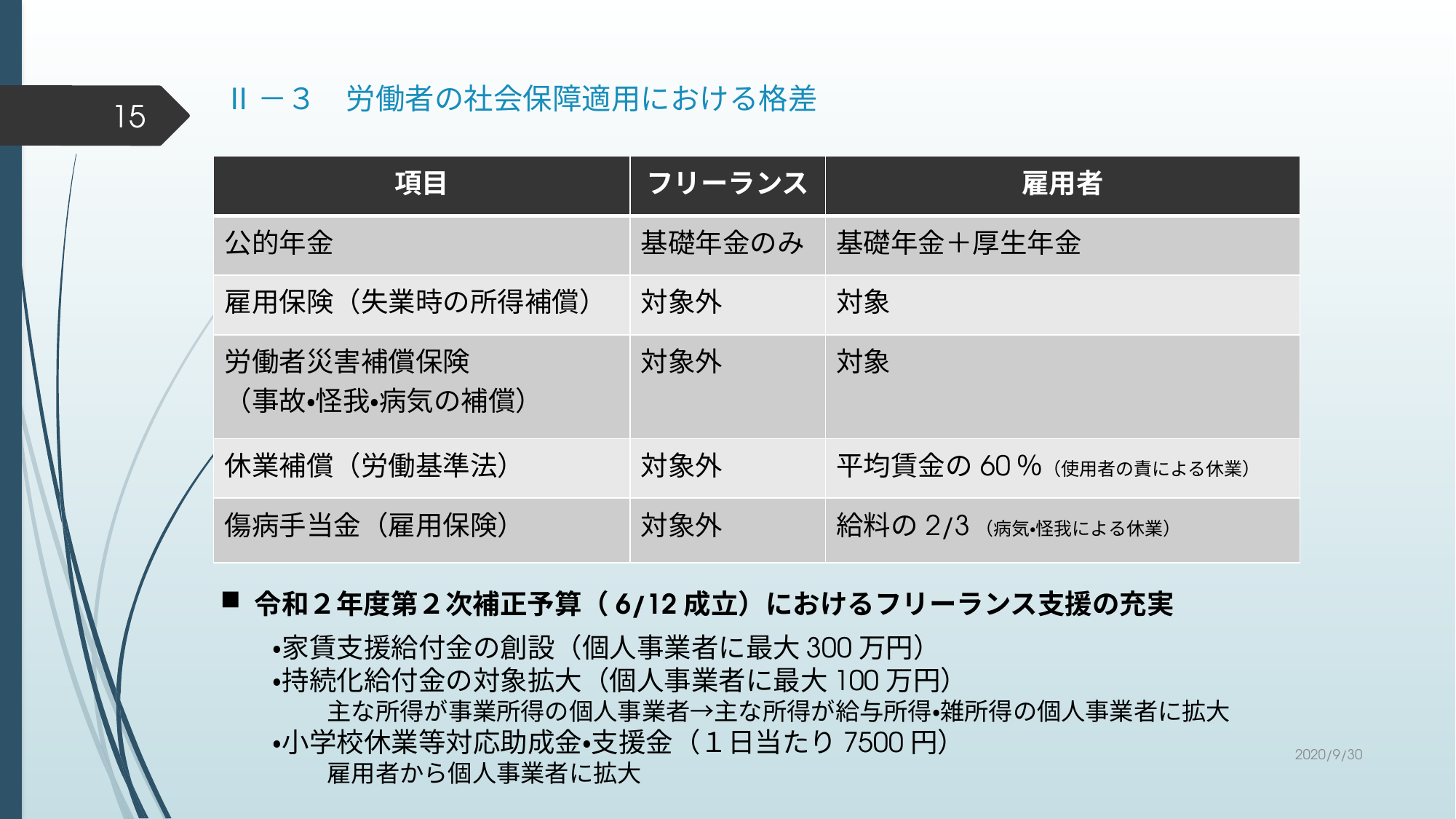

# Ⅱ－３　労働者の社会保障適用における格差
15
| 項目 | フリーランス | 雇用者 |
| --- | --- | --- |
| 公的年金 | 基礎年金のみ | 基礎年金＋厚生年金 |
| 雇用保険（失業時の所得補償） | 対象外 | 対象 |
| 労働者災害補償保険 （事故・怪我・病気の補償） | 対象外 | 対象 |
| 休業補償（労働基準法） | 対象外 | 平均賃金の60％（使用者の責による休業） |
| 傷病手当金（雇用保険） | 対象外 | 給料の2/3（病気・怪我による休業） |
令和２年度第２次補正予算（6/12成立）におけるフリーランス支援の充実
・家賃支援給付金の創設（個人事業者に最大300万円）
・持続化給付金の対象拡大（個人事業者に最大100万円）
主な所得が事業所得の個人事業者→主な所得が給与所得・雑所得の個人事業者に拡大
・小学校休業等対応助成金・支援金（１日当たり7500円）
雇用者から個人事業者に拡大
2020/9/30